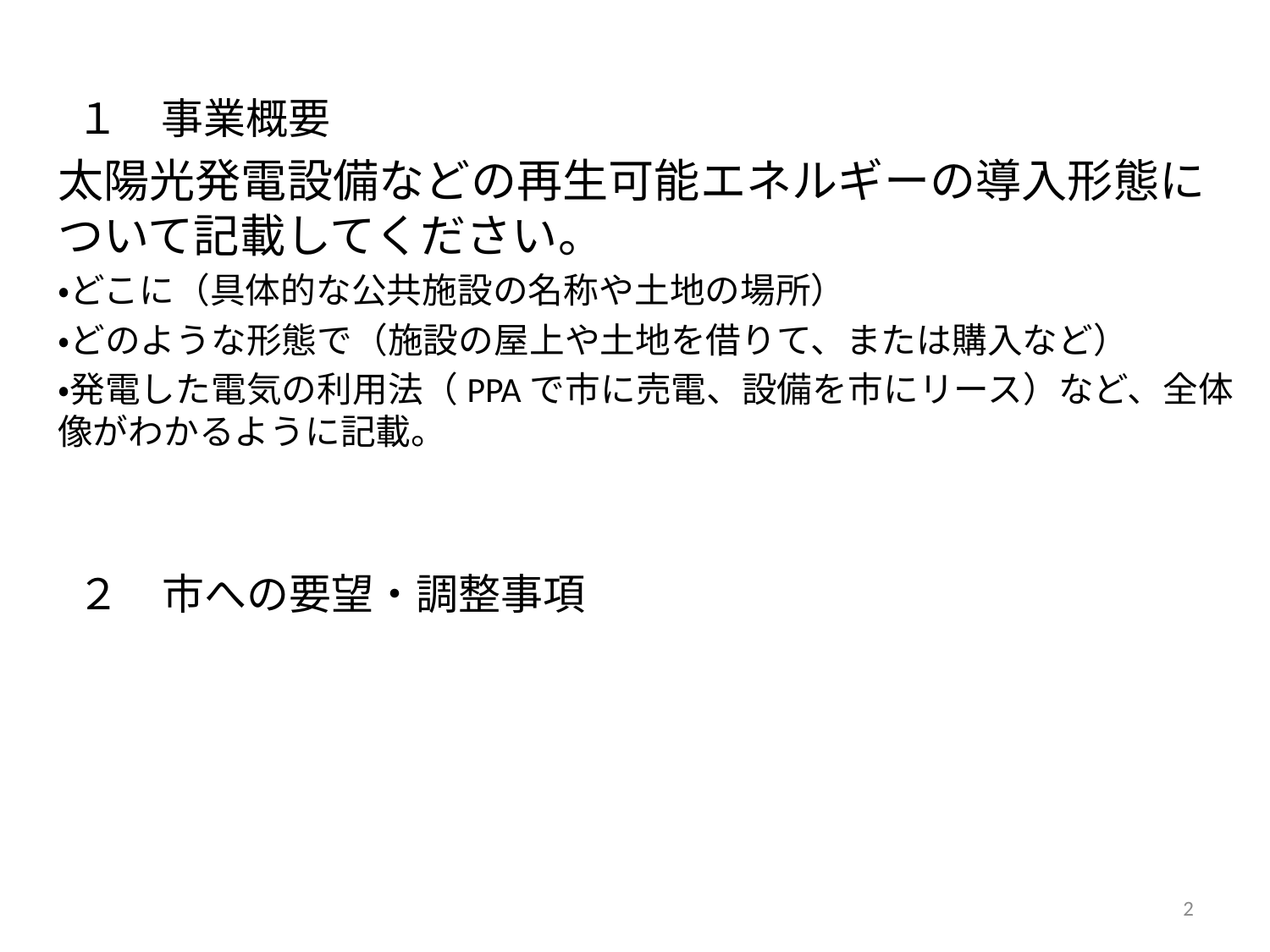

# １　事業概要
太陽光発電設備などの再生可能エネルギーの導入形態について記載してください。
・どこに（具体的な公共施設の名称や土地の場所）
・どのような形態で（施設の屋上や土地を借りて、または購入など）
・発電した電気の利用法（PPAで市に売電、設備を市にリース）など、全体像がわかるように記載。

２　市への要望・調整事項

2